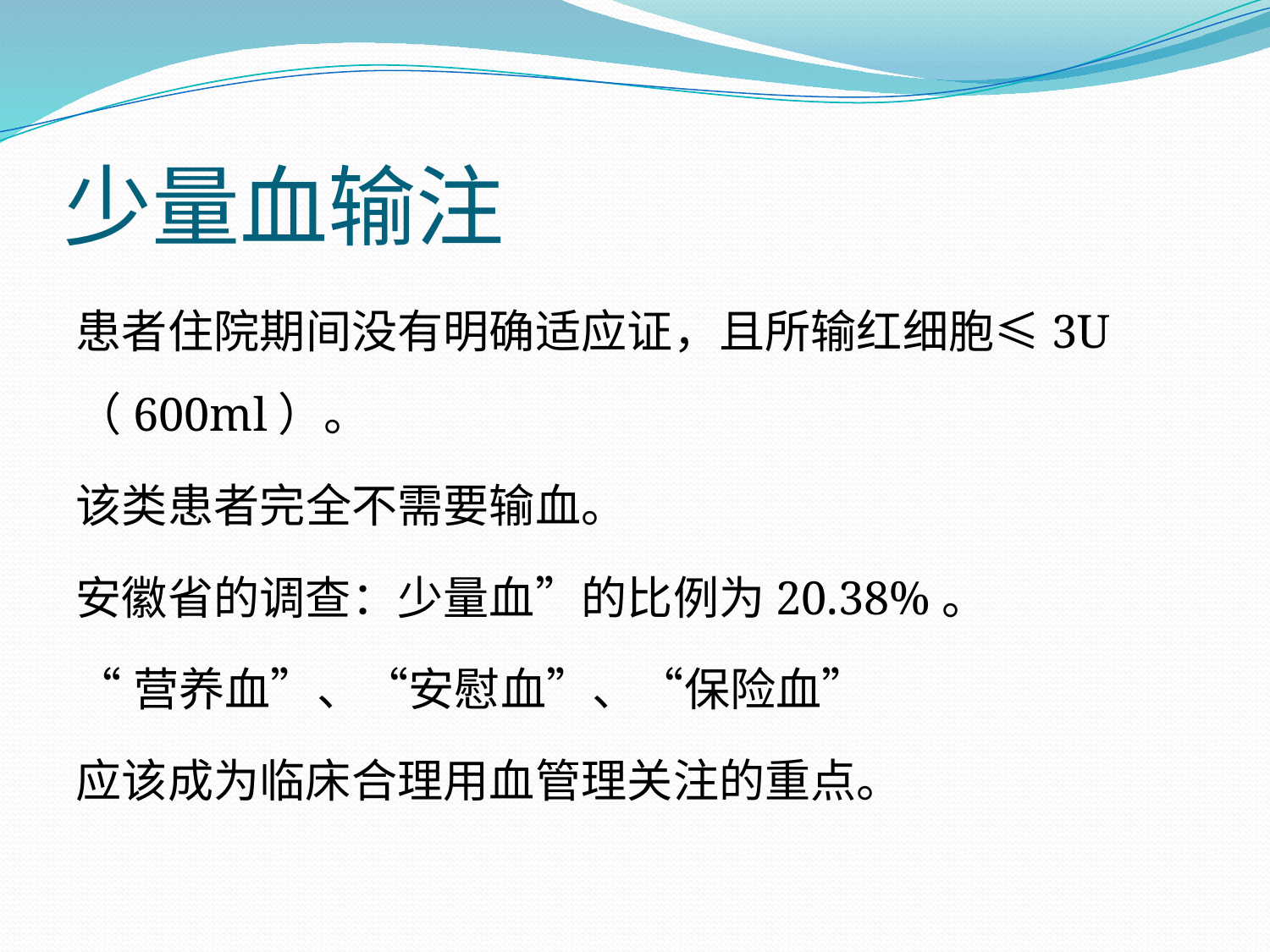

# 少量血输注
患者住院期间没有明确适应证，且所输红细胞≤3U（600ml）。
该类患者完全不需要输血。
安徽省的调查：少量血”的比例为20.38%。
“营养血”、“安慰血”、“保险血”
应该成为临床合理用血管理关注的重点。